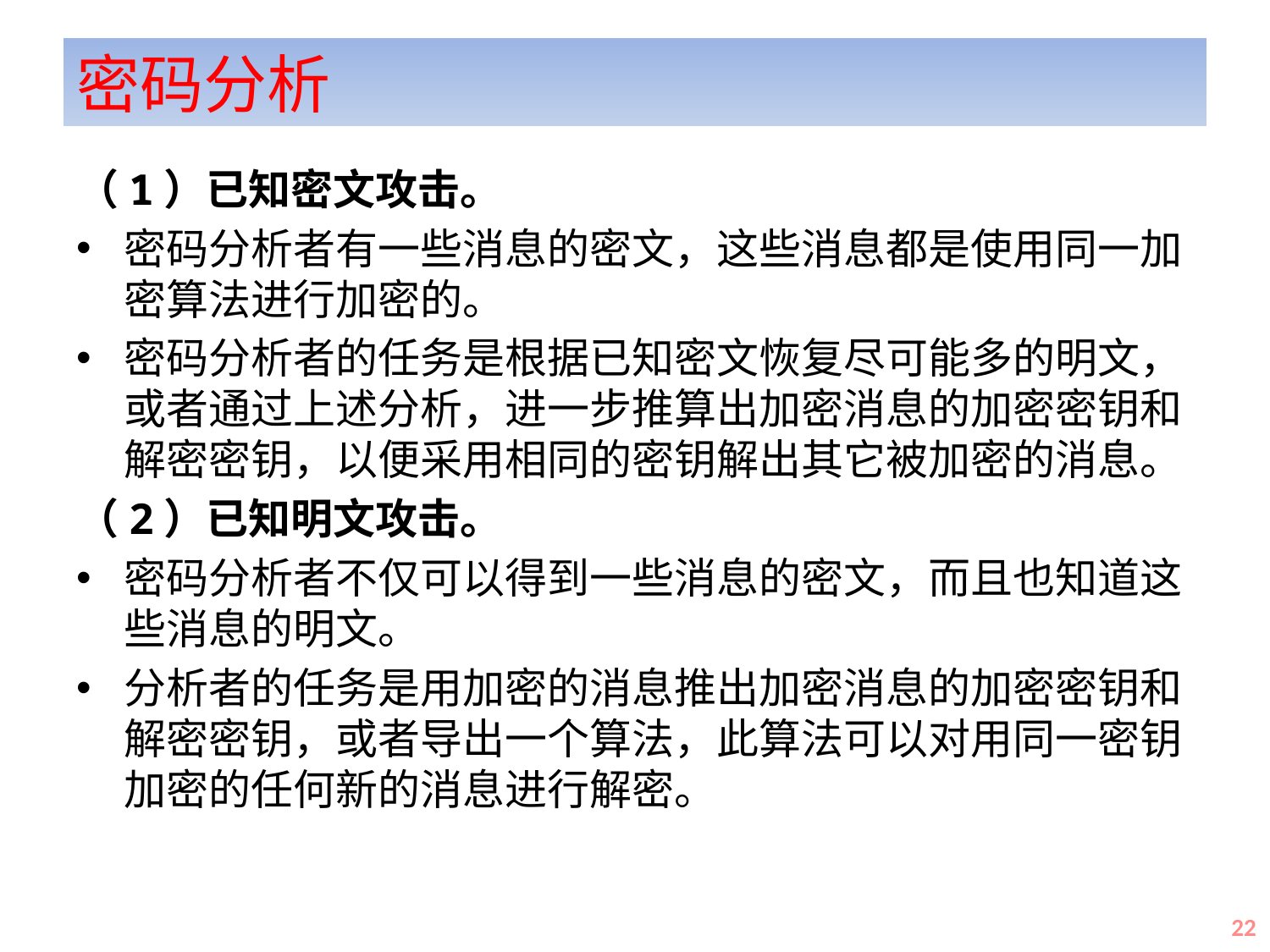

# 密码分析
（1）已知密文攻击。
密码分析者有一些消息的密文，这些消息都是使用同一加密算法进行加密的。
密码分析者的任务是根据已知密文恢复尽可能多的明文，或者通过上述分析，进一步推算出加密消息的加密密钥和解密密钥，以便采用相同的密钥解出其它被加密的消息。
（2）已知明文攻击。
密码分析者不仅可以得到一些消息的密文，而且也知道这些消息的明文。
分析者的任务是用加密的消息推出加密消息的加密密钥和解密密钥，或者导出一个算法，此算法可以对用同一密钥加密的任何新的消息进行解密。

22